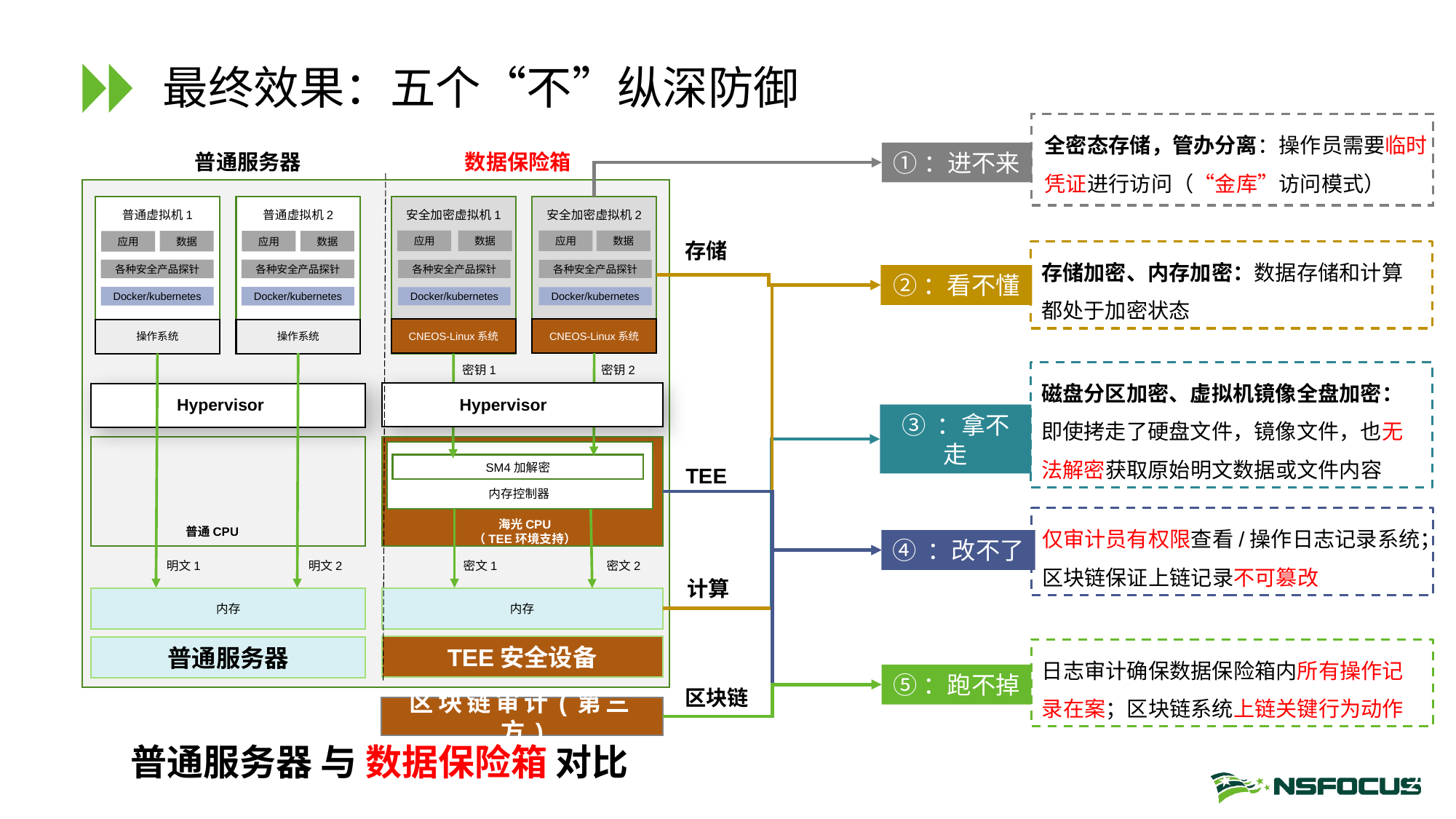

# 最终效果：五个“不”纵深防御

全密态存储，管办分离：操作员需要临时
凭证进行访问（“金库”访问模式）
①：进不来
普通服务器
数据保险箱

安全加密虚拟机1
安全加密虚拟机2
普通虚拟机1
普通虚拟机2
应用
数据
应用
数据
数据
数据
应用
应用
各种安全产品探针
各种安全产品探针
各种安全产品探针
各种安全产品探针
Docker/kubernetes
Docker/kubernetes
Docker/kubernetes
Docker/kubernetes
CNEOS-Linux系统
CNEOS-Linux系统
操作系统
操作系统
密钥1
密钥2

Hypervisor
Hypervisor

SM4加解密
内存控制器
海光CPU
（TEE环境支持）
普通CPU
密文1
明文2
密文2
明文1
内存
内存
TEE安全设备
普通服务器
普通服务器 与 数据保险箱 对比
存储
存储加密、内存加密：数据存储和计算都处于加密状态
②：看不懂
磁盘分区加密、虚拟机镜像全盘加密：即使拷走了硬盘文件，镜像文件，也无法解密获取原始明文数据或文件内容
③ ：拿不走
TEE
仅审计员有权限查看/操作日志记录系统；区块链保证上链记录不可篡改
恶意行为
跑不掉
④ ：改不了
计算
日志审计确保数据保险箱内所有操作记录在案；区块链系统上链关键行为动作
⑤：跑不掉
区块链
区块链审计(第三方)
24